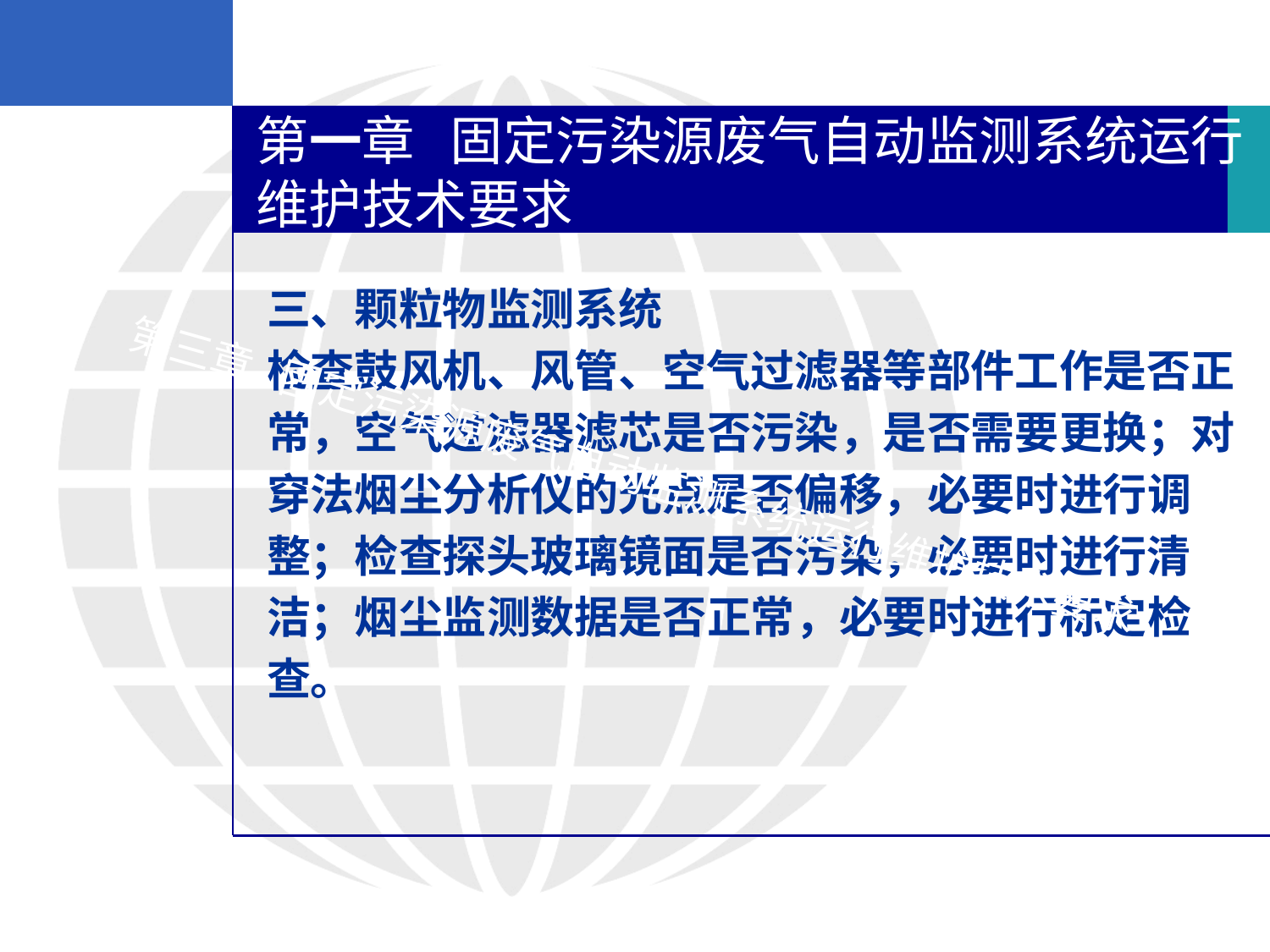

第一章   固定污染源废气自动监测系统运行维护技术要求
三、颗粒物监测系统
检查鼓风机、风管、空气过滤器等部件工作是否正
常，空气过滤器滤芯是否污染，是否需要更换；对
穿法烟尘分析仪的光点是否偏移，必要时进行调
整；检查探头玻璃镜面是否污染，必要时进行清
洁；烟尘监测数据是否正常，必要时进行标定检
查。
第三章   固定污染源废气自动监测系统运行维护技术要求